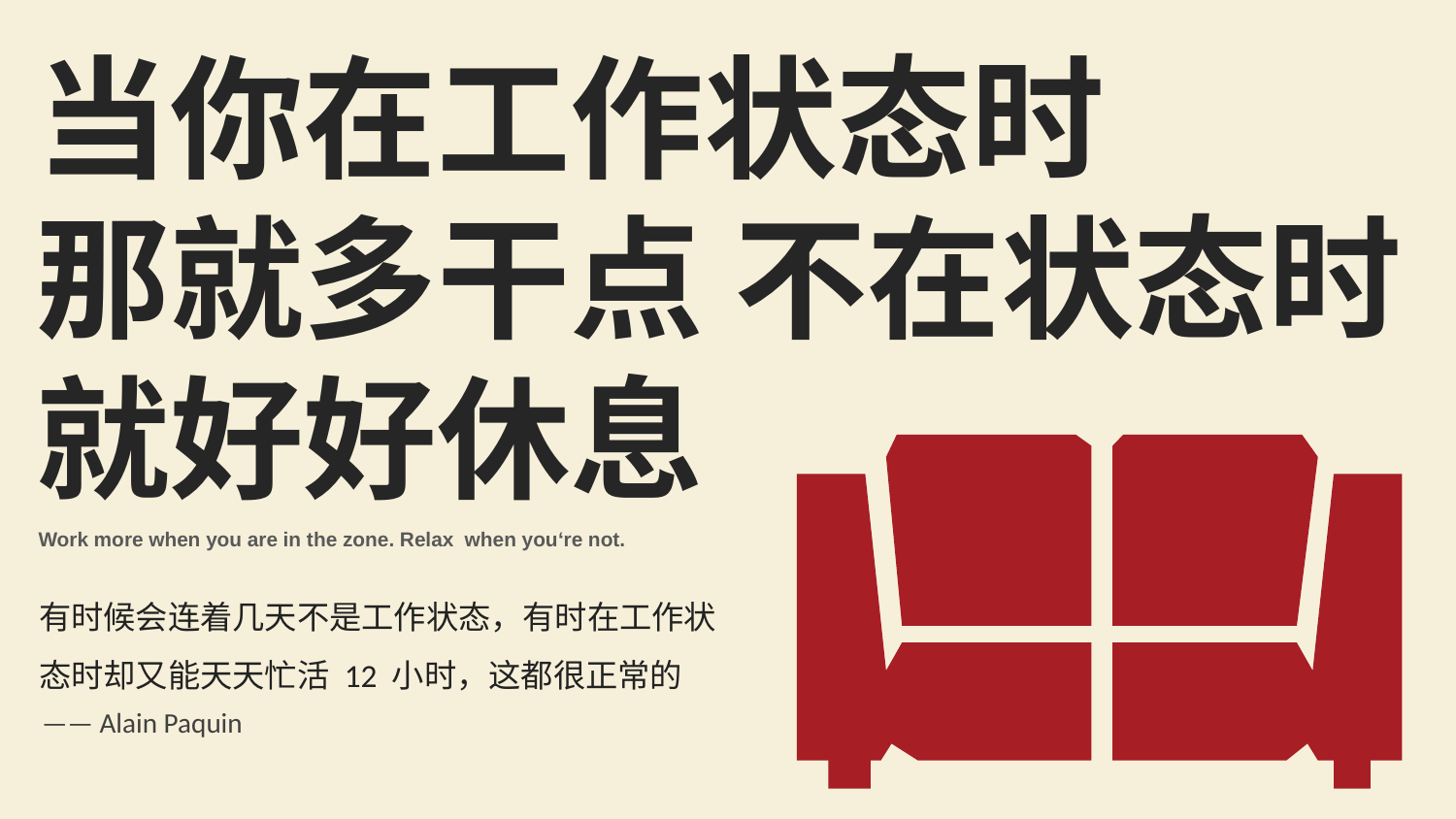

当你在工作状态时
那就多干点 不在状态时
就好好休息

Work more when you are in the zone. Relax  when you‘re not.
有时候会连着几天不是工作状态，有时在工作状态时却又能天天忙活 12 小时，这都很正常的
—— Alain Paquin